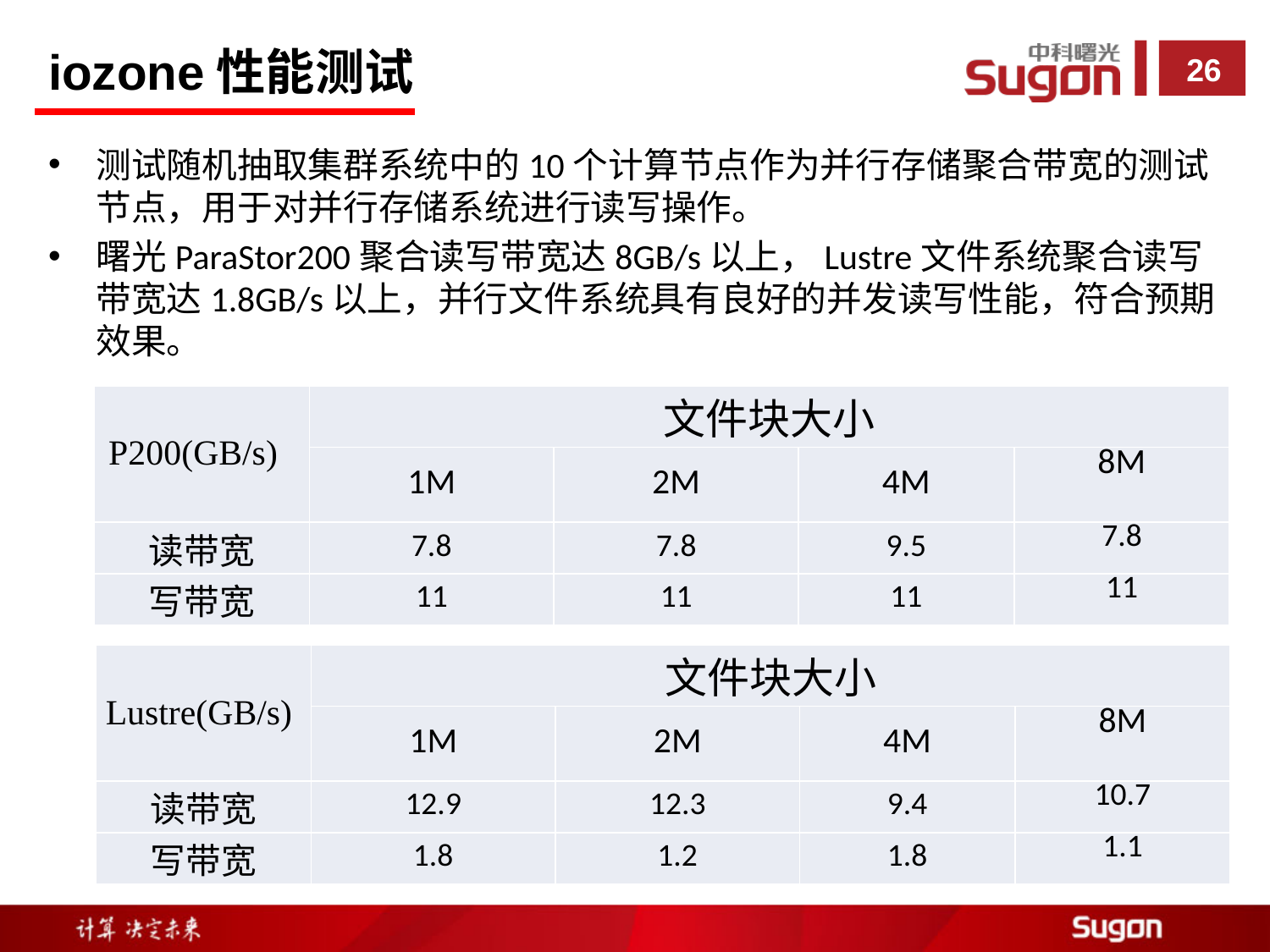

iozone性能测试
测试随机抽取集群系统中的10个计算节点作为并行存储聚合带宽的测试节点，用于对并行存储系统进行读写操作。
曙光ParaStor200聚合读写带宽达8GB/s以上，Lustre文件系统聚合读写带宽达1.8GB/s以上，并行文件系统具有良好的并发读写性能，符合预期效果。

| P200(GB/s) | 文件块大小 |  |  |  |
| --- | --- | --- | --- | --- |
|  | 1M | 2M | 4M | 8M |
| 读带宽 | 7.8 | 7.8 | 9.5 | 7.8 |
| 写带宽 | 11 | 11 | 11 | 11 |
| Lustre(GB/s) | 文件块大小 |  |  |  |
| --- | --- | --- | --- | --- |
|  | 1M | 2M | 4M | 8M |
| 读带宽 | 12.9 | 12.3 | 9.4 | 10.7 |
| 写带宽 | 1.8 | 1.2 | 1.8 | 1.1 |